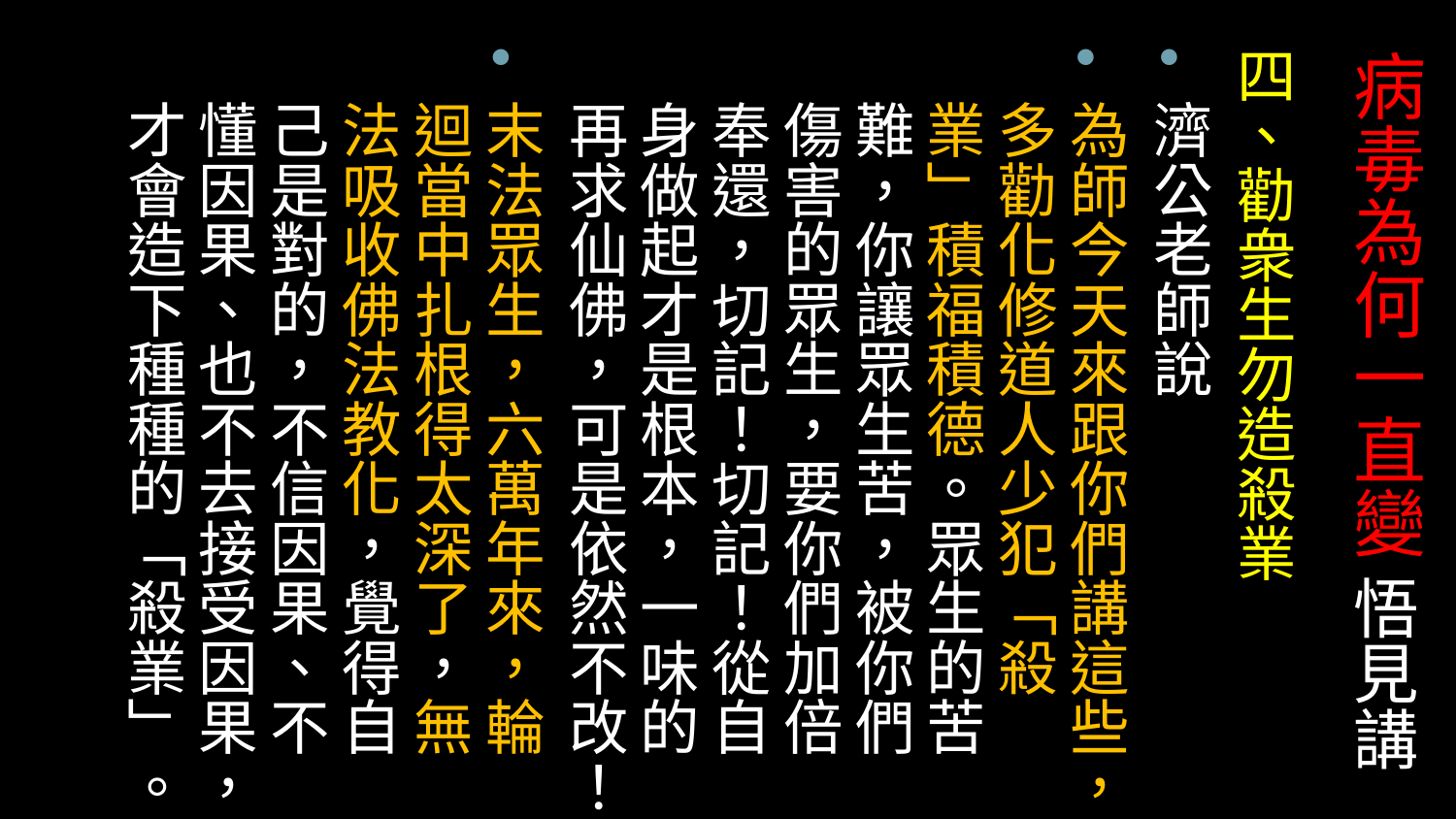

四、勸衆生勿造殺業
濟公老師說
為師今天來跟你們講這些，多勸化修道人少犯「殺業」積福積德。眾生的苦難，你讓眾生苦，被你們傷害的眾生，要你們加倍奉還，切記！切記！從自身做起才是根本，一味的再求仙佛，可是依然不改！
末法眾生，六萬年來，輪迴當中扎根得太深了，無法吸收佛法教化，覺得自己是對的，不信因果、不懂因果、也不去接受因果，才會造下種種的「殺業」。

# 病毒為何一直變 悟見講